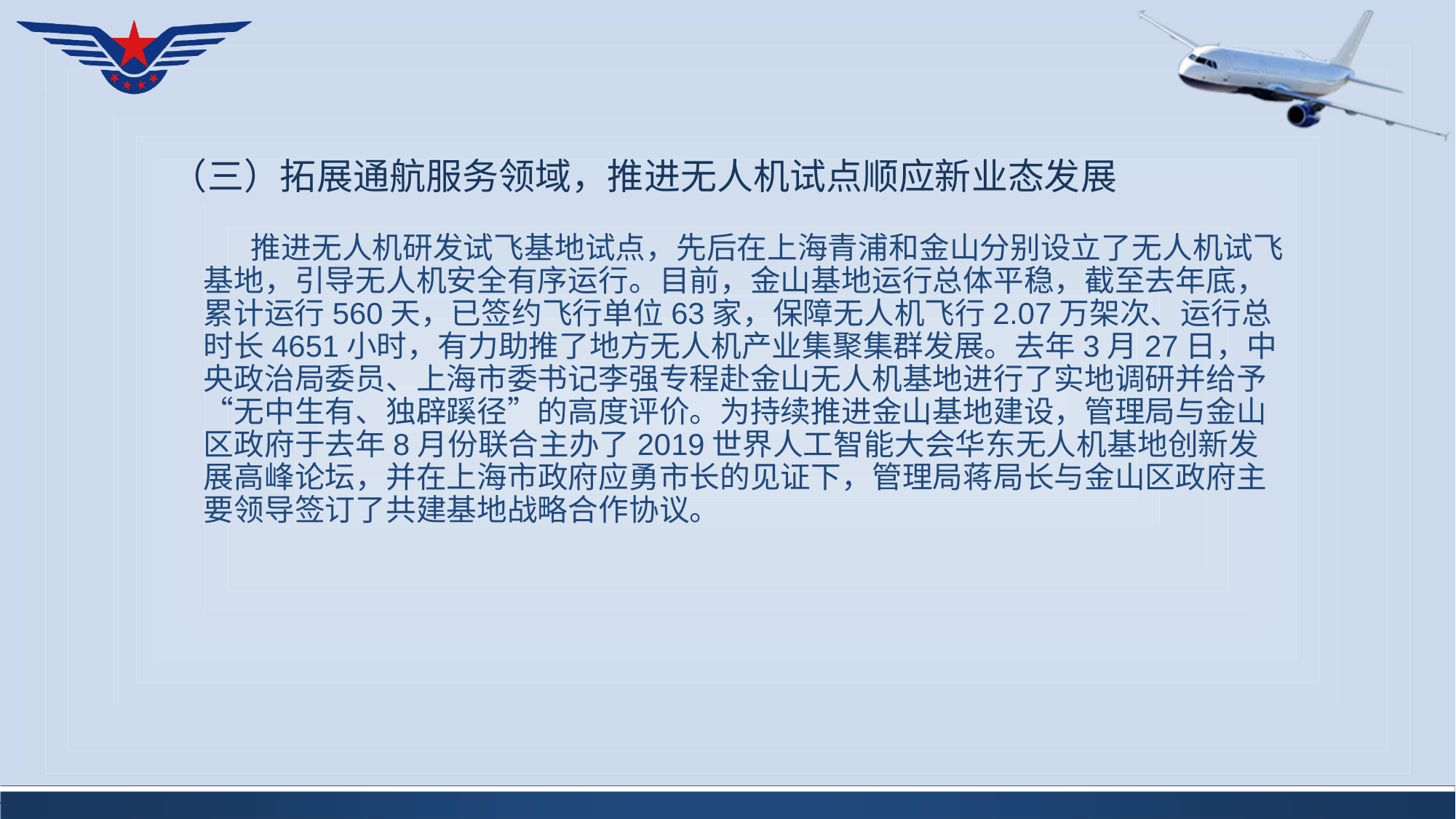

（三）拓展通航服务领域，推进无人机试点顺应新业态发展
          推进无人机研发试飞基地试点，先后在上海青浦和金山分别设立了无人机试飞基地，引导无人机安全有序运行。目前，金山基地运行总体平稳，截至去年底，累计运行560天，已签约飞行单位63家，保障无人机飞行2.07万架次、运行总时长4651小时，有力助推了地方无人机产业集聚集群发展。去年3月27日，中央政治局委员、上海市委书记李强专程赴金山无人机基地进行了实地调研并给予“无中生有、独辟蹊径”的高度评价。为持续推进金山基地建设，管理局与金山区政府于去年8月份联合主办了2019世界人工智能大会华东无人机基地创新发展高峰论坛，并在上海市政府应勇市长的见证下，管理局蒋局长与金山区政府主要领导签订了共建基地战略合作协议。